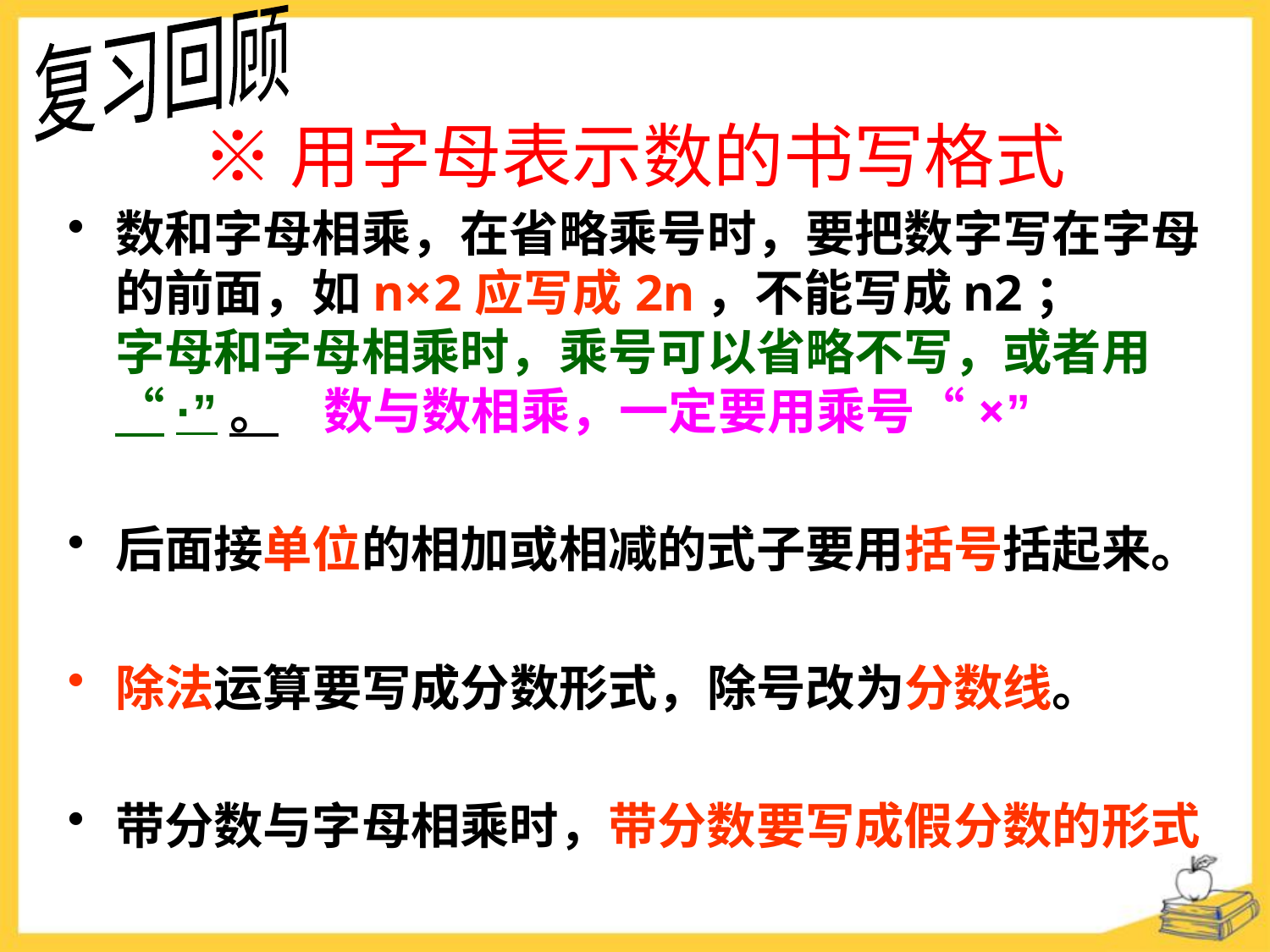

复习回顾
※用字母表示数的书写格式
数和字母相乘，在省略乘号时，要把数字写在字母的前面，如n×2应写成2n，不能写成n2；       字母和字母相乘时，乘号可以省略不写，或者用“·”。    数与数相乘，一定要用乘号“×”

后面接单位的相加或相减的式子要用括号括起来。

除法运算要写成分数形式，除号改为分数线。

带分数与字母相乘时，带分数要写成假分数的形式